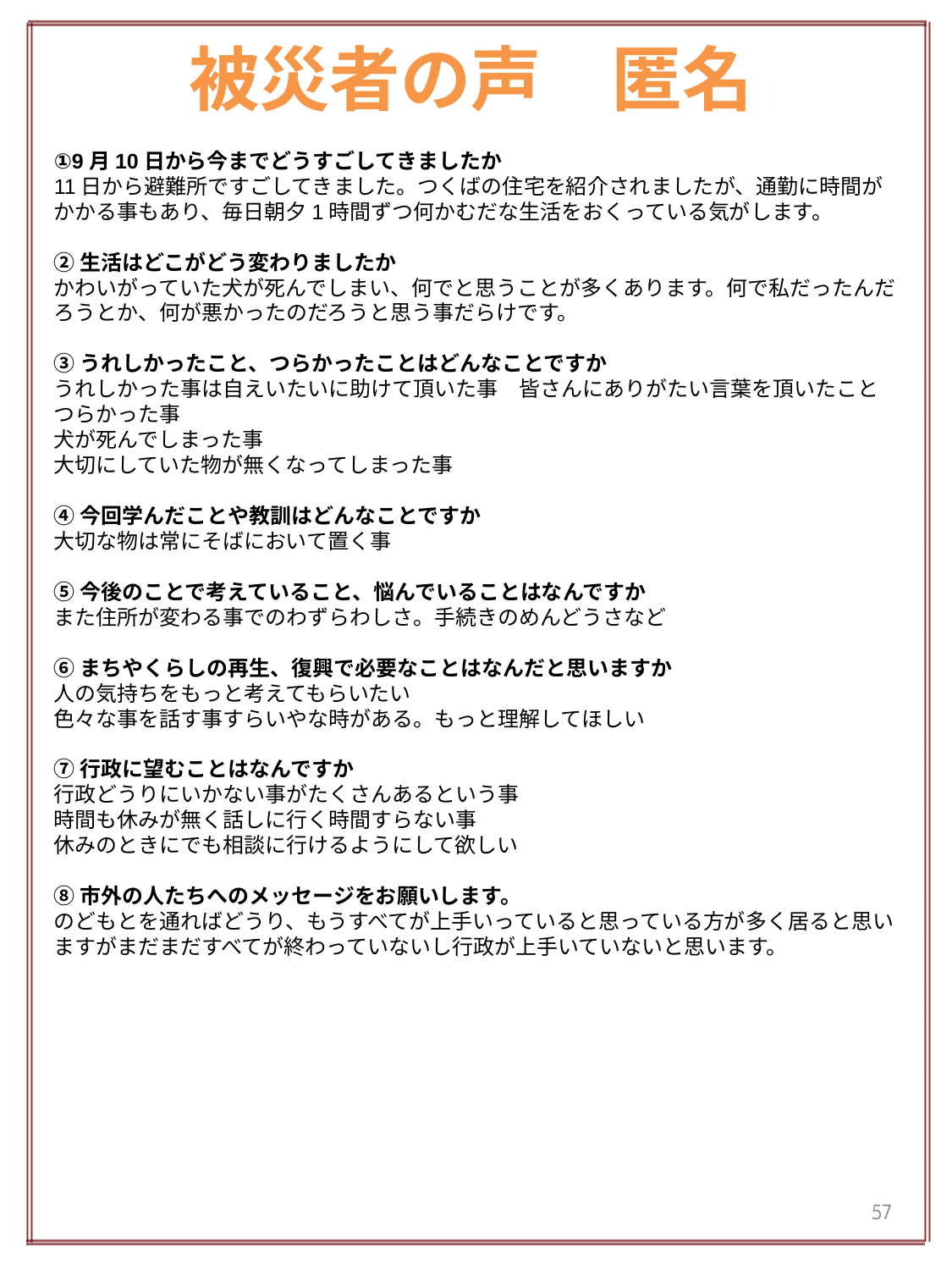

# 被災者の声　匿名
①9月10日から今までどうすごしてきましたか
11日から避難所ですごしてきました。つくばの住宅を紹介されましたが、通勤に時間がかかる事もあり、毎日朝夕1時間ずつ何かむだな生活をおくっている気がします。

②生活はどこがどう変わりましたか
かわいがっていた犬が死んでしまい、何でと思うことが多くあります。何で私だったんだろうとか、何が悪かったのだろうと思う事だらけです。

③うれしかったこと、つらかったことはどんなことですか
うれしかった事は自えいたいに助けて頂いた事　皆さんにありがたい言葉を頂いたこと
つらかった事
犬が死んでしまった事
大切にしていた物が無くなってしまった事

④今回学んだことや教訓はどんなことですか
大切な物は常にそばにおいて置く事

⑤今後のことで考えていること、悩んでいることはなんですか
また住所が変わる事でのわずらわしさ。手続きのめんどうさなど

⑥まちやくらしの再生、復興で必要なことはなんだと思いますか
人の気持ちをもっと考えてもらいたい
色々な事を話す事すらいやな時がある。もっと理解してほしい

⑦行政に望むことはなんですか
行政どうりにいかない事がたくさんあるという事
時間も休みが無く話しに行く時間すらない事
休みのときにでも相談に行けるようにして欲しい

⑧市外の人たちへのメッセージをお願いします。
のどもとを通ればどうり、もうすべてが上手いっていると思っている方が多く居ると思いますがまだまだすべてが終わっていないし行政が上手いていないと思います。

57